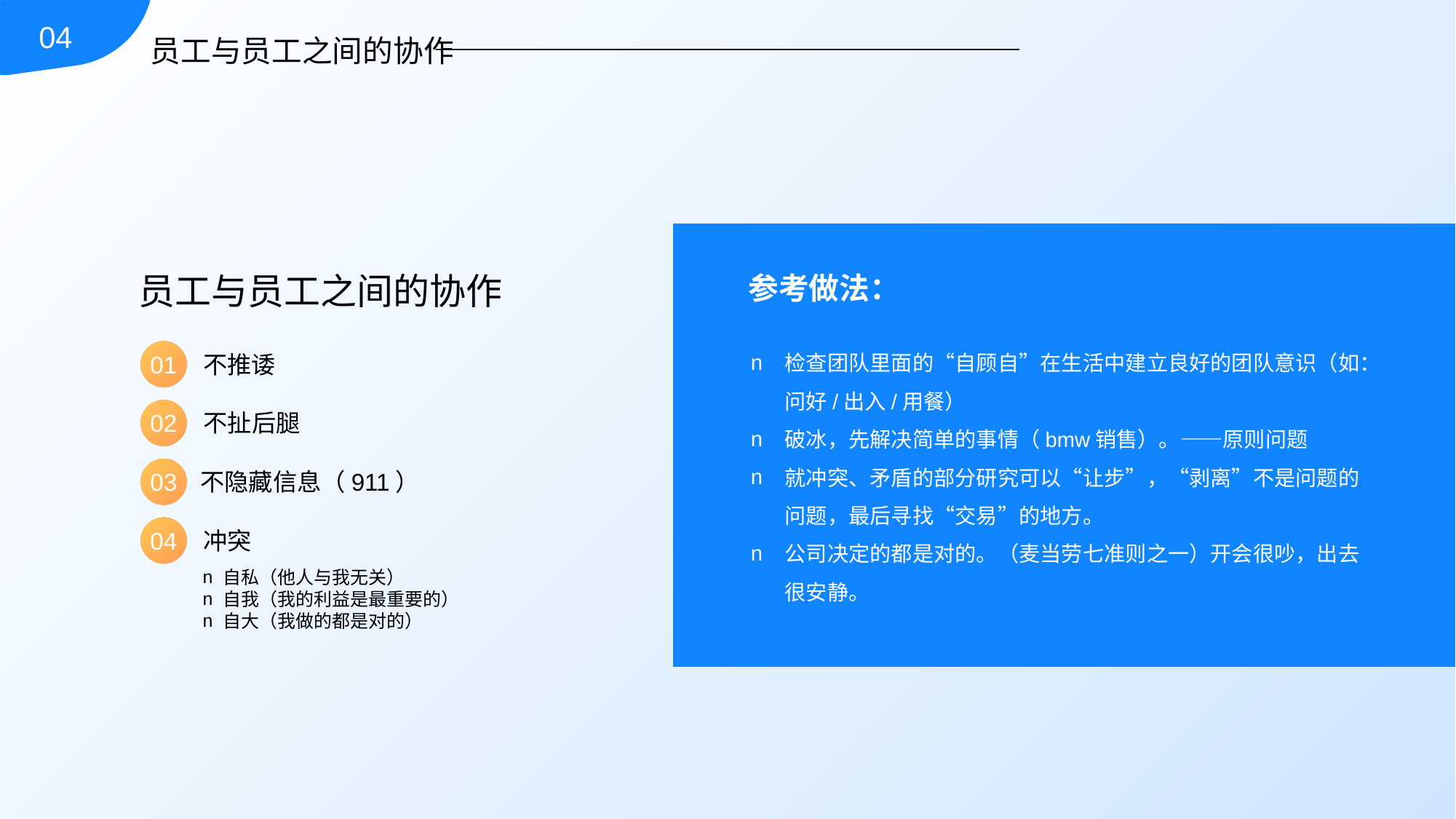

04
员工与员工之间的协作

员工与员工之间的协作
参考做法：
检查团队里面的“自顾自”在生活中建立良好的团队意识（如：问好/出入/用餐）
破冰，先解决简单的事情（bmw销售）。——原则问题
就冲突、矛盾的部分研究可以“让步”，“剥离”不是问题的问题，最后寻找“交易”的地方。
公司决定的都是对的。（麦当劳七准则之一）开会很吵，出去很安静。

01
不推诿

02
不扯后腿

03
不隐藏信息（911）

04
冲突
自私（他人与我无关）
自我（我的利益是最重要的）
自大（我做的都是对的）